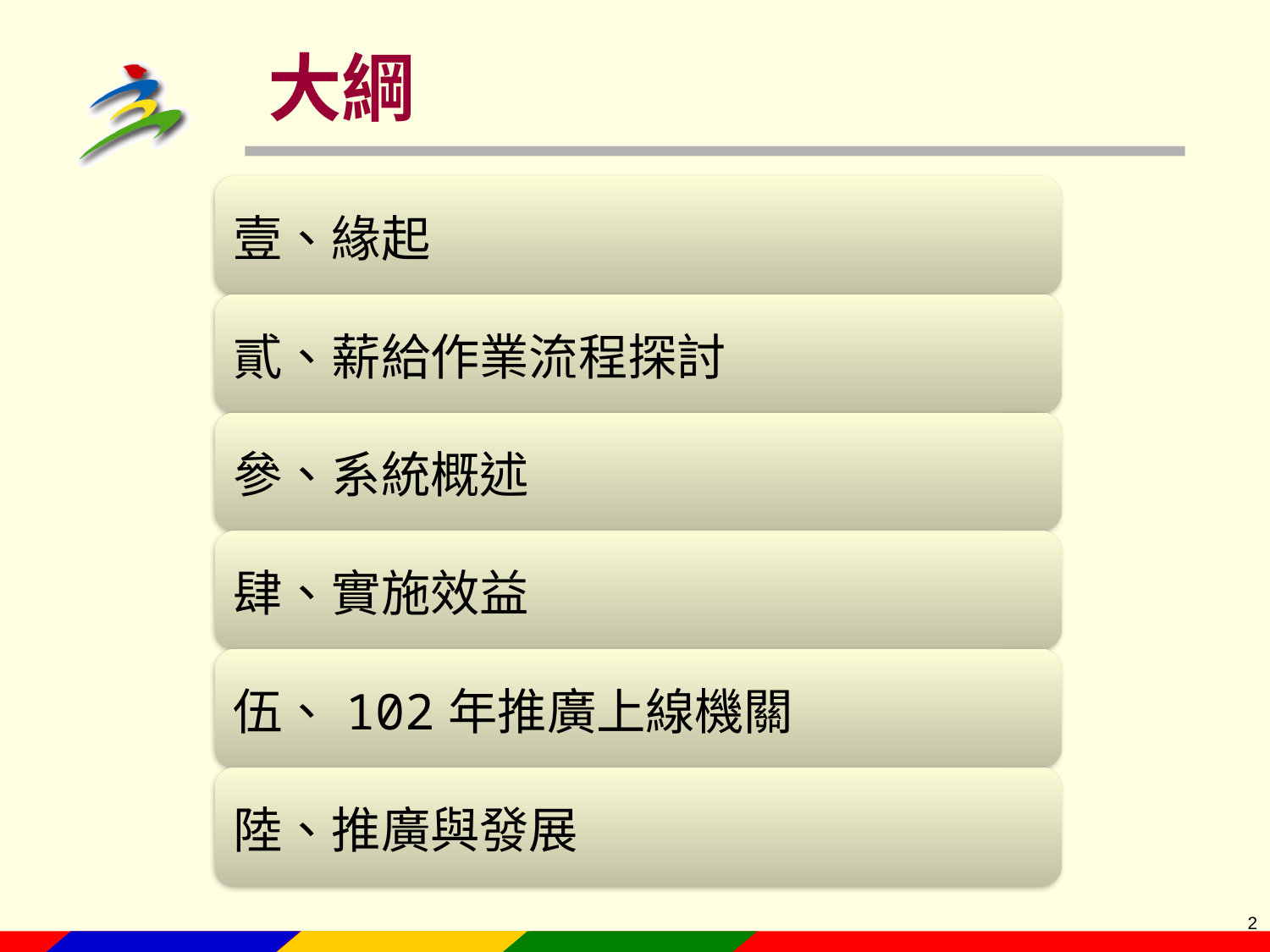

# 大綱
參、系統概述
伍、102年推廣上線機關
壹、緣起
陸、推廣與發展
貳、薪給作業流程探討
肆、實施效益

2